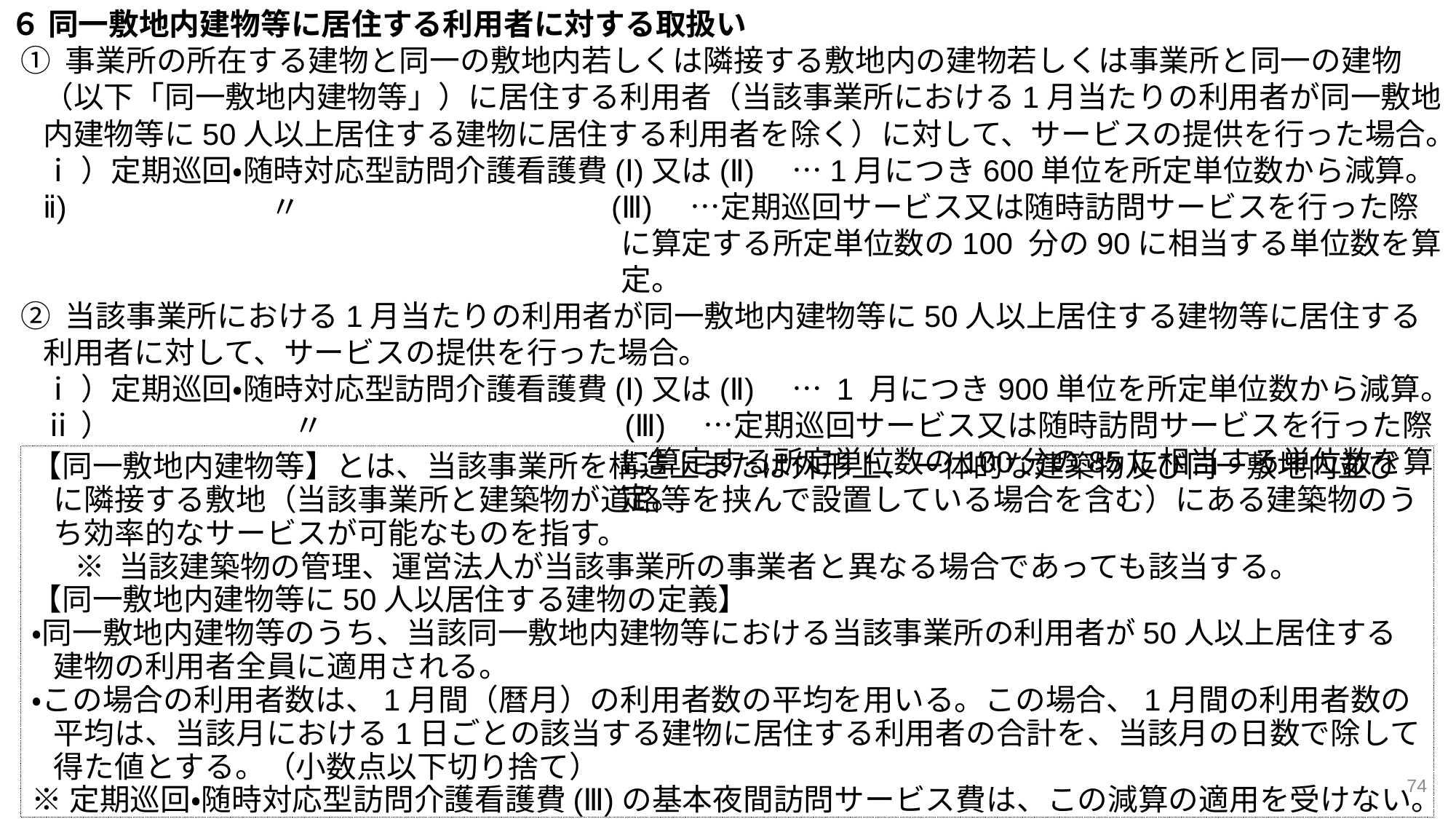

６ 同一敷地内建物等に居住する利用者に対する取扱い
① 事業所の所在する建物と同一の敷地内若しくは隣接する敷地内の建物若しくは事業所と同一の建物（以下「同一敷地内建物等」）に居住する利用者（当該事業所における1月当たりの利用者が同一敷地内建物等に50人以上居住する建物に居住する利用者を除く）に対して、サービスの提供を行った場合。
ⅰ）定期巡回・随時対応型訪問介護看護費(Ⅰ)又は(Ⅱ)　…1月につき600単位を所定単位数から減算。
ⅱ)　　　  　　　〃　　　　　　　　　　(Ⅲ)　…定期巡回サービス又は随時訪問サービスを行った際に算定する所定単位数の100 分の90に相当する単位数を算定。
② 当該事業所における1月当たりの利用者が同一敷地内建物等に50人以上居住する建物等に居住する利用者に対して、サービスの提供を行った場合。
ⅰ）定期巡回・随時対応型訪問介護看護費(Ⅰ)又は(Ⅱ)　… 1 月につき900単位を所定単位数から減算。
ⅱ）　　　　　　〃　　　　　 　　　　  (Ⅲ)　…定期巡回サービス又は随時訪問サービスを行った際に算定する所定単位数の100分の85に相当する単位数を算定。
【同一敷地内建物等】とは、当該事業所を構造上または外形上、一体的な建築物及び同一敷地内並びに隣接する敷地（当該事業所と建築物が道路等を挟んで設置している場合を含む）にある建築物のうち効率的なサービスが可能なものを指す。
※ 当該建築物の管理、運営法人が当該事業所の事業者と異なる場合であっても該当する。
【同一敷地内建物等に50人以居住する建物の定義】
・同一敷地内建物等のうち、当該同一敷地内建物等における当該事業所の利用者が50人以上居住する建物の利用者全員に適用される。
・この場合の利用者数は、1月間（暦月）の利用者数の平均を用いる。この場合、1月間の利用者数の平均は、当該月における1日ごとの該当する建物に居住する利用者の合計を、当該月の日数で除して得た値とする。（小数点以下切り捨て）
※定期巡回・随時対応型訪問介護看護費(Ⅲ)の基本夜間訪問サービス費は、この減算の適用を受けない。
74